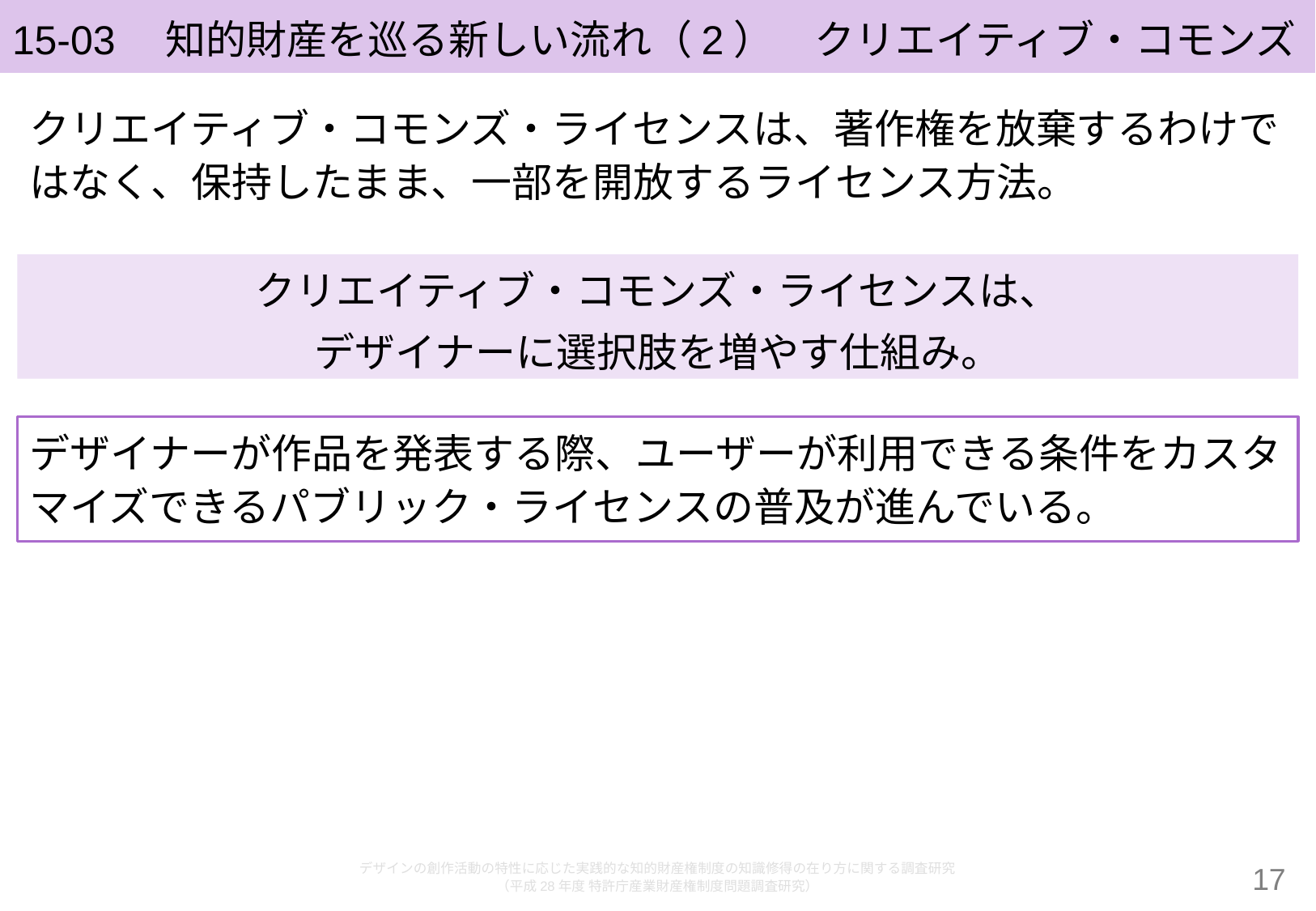

# 15-03　知的財産を巡る新しい流れ（2）　クリエイティブ・コモンズ
クリエイティブ・コモンズ・ライセンスは、著作権を放棄するわけではなく、保持したまま、一部を開放するライセンス方法。
クリエイティブ・コモンズ・ライセンスは、
デザイナーに選択肢を増やす仕組み。
デザイナーが作品を発表する際、ユーザーが利用できる条件をカスタマイズできるパブリック・ライセンスの普及が進んでいる。
デザインの創作活動の特性に応じた実践的な知的財産権制度の知識修得の在り方に関する調査研究
（平成28年度 特許庁産業財産権制度問題調査研究）
17